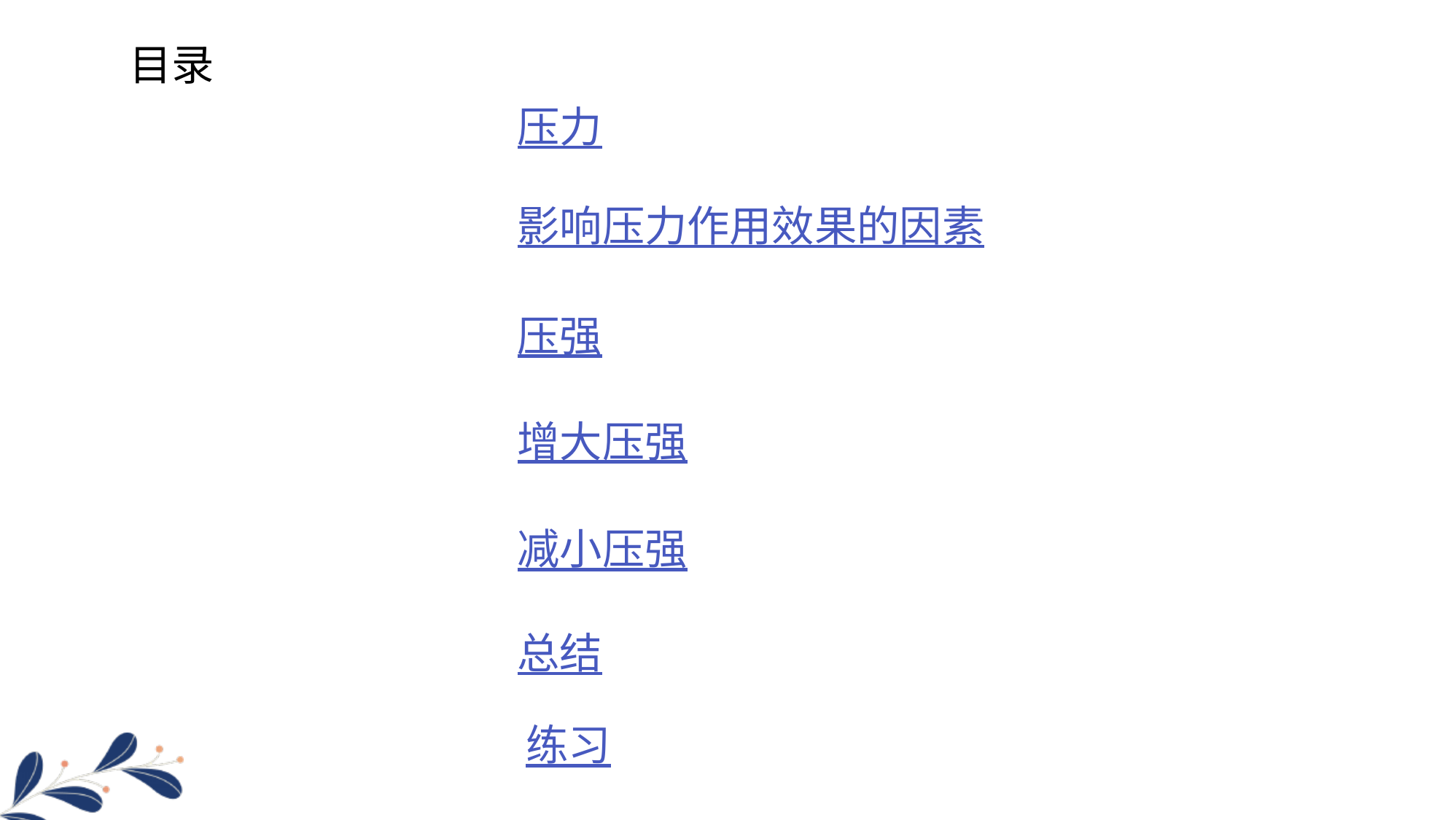

目录
压力
影响压力作用效果的因素
压强
增大压强
减小压强
总结
练习